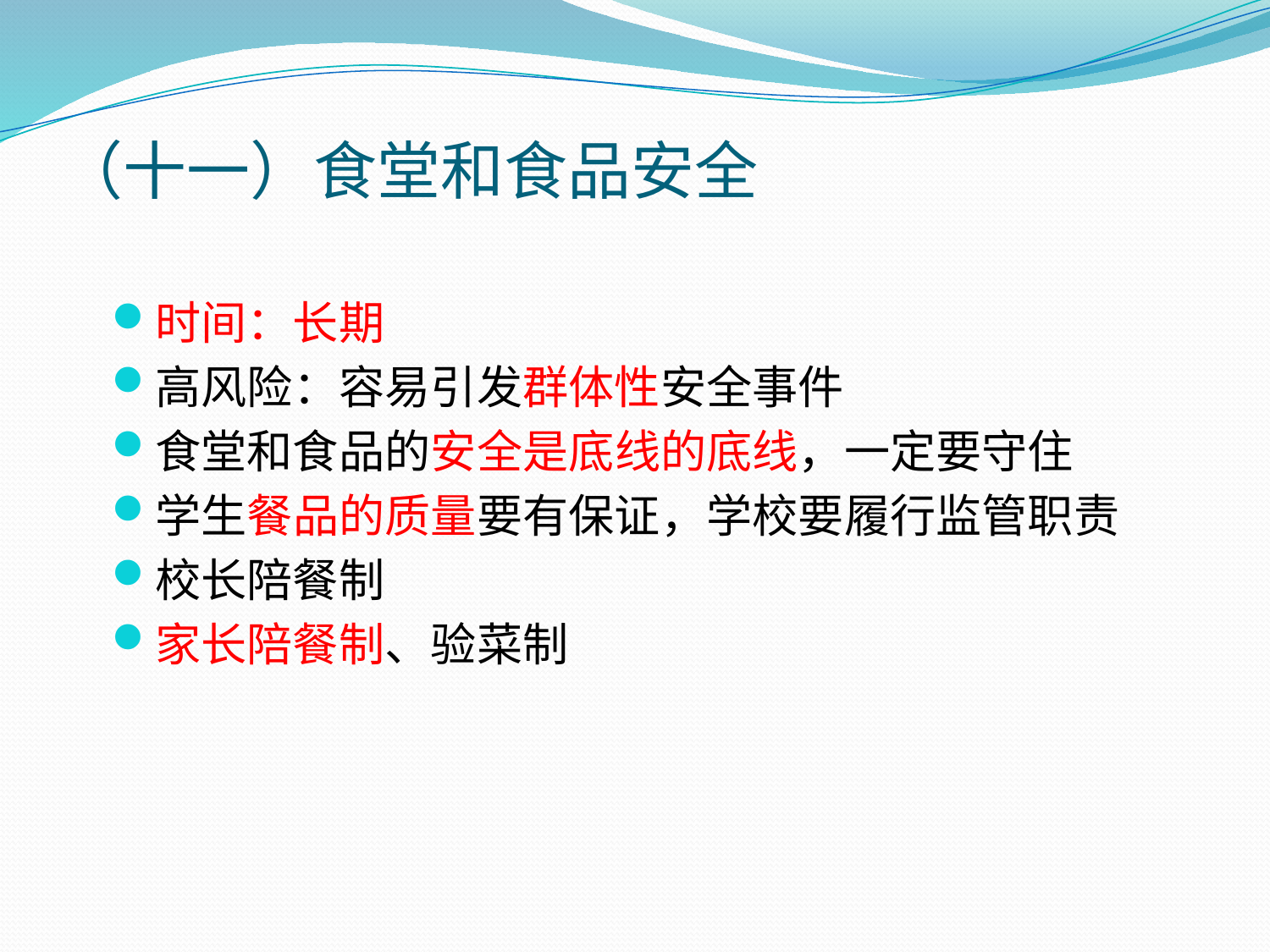

# （十一）食堂和食品安全
时间：长期
高风险：容易引发群体性安全事件
食堂和食品的安全是底线的底线，一定要守住
学生餐品的质量要有保证，学校要履行监管职责
校长陪餐制
家长陪餐制、验菜制